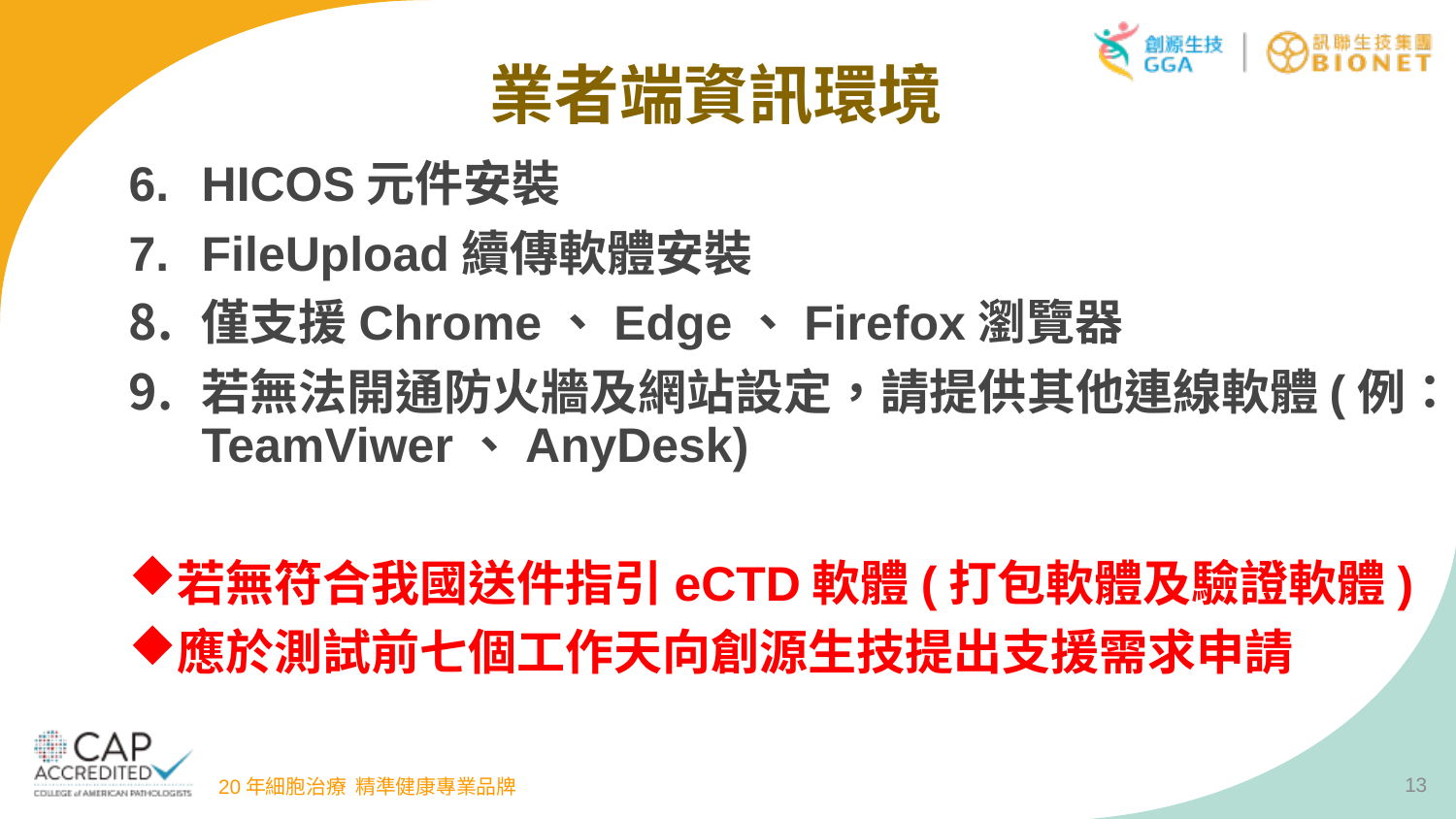

13
# 業者端資訊環境
HICOS元件安裝
FileUpload續傳軟體安裝
僅支援Chrome、Edge、Firefox瀏覽器
若無法開通防火牆及網站設定，請提供其他連線軟體(例：TeamViwer、AnyDesk)

若無符合我國送件指引eCTD軟體(打包軟體及驗證軟體)
應於測試前七個工作天向創源生技提出支援需求申請